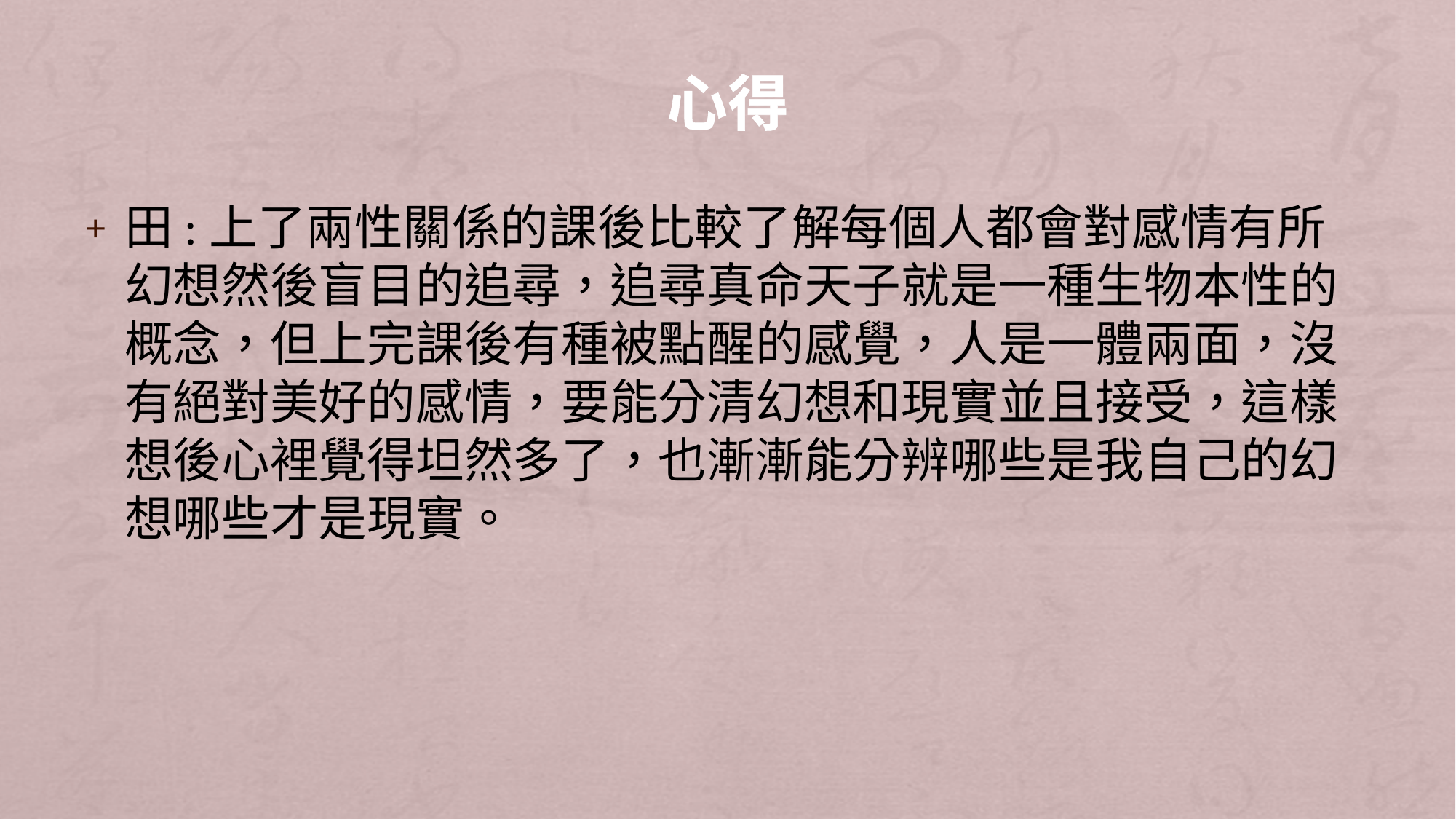

# 心得
田:上了兩性關係的課後比較了解每個人都會對感情有所幻想然後盲目的追尋，追尋真命天子就是一種生物本性的概念，但上完課後有種被點醒的感覺，人是一體兩面，沒有絕對美好的感情，要能分清幻想和現實並且接受，這樣想後心裡覺得坦然多了，也漸漸能分辨哪些是我自己的幻想哪些才是現實。